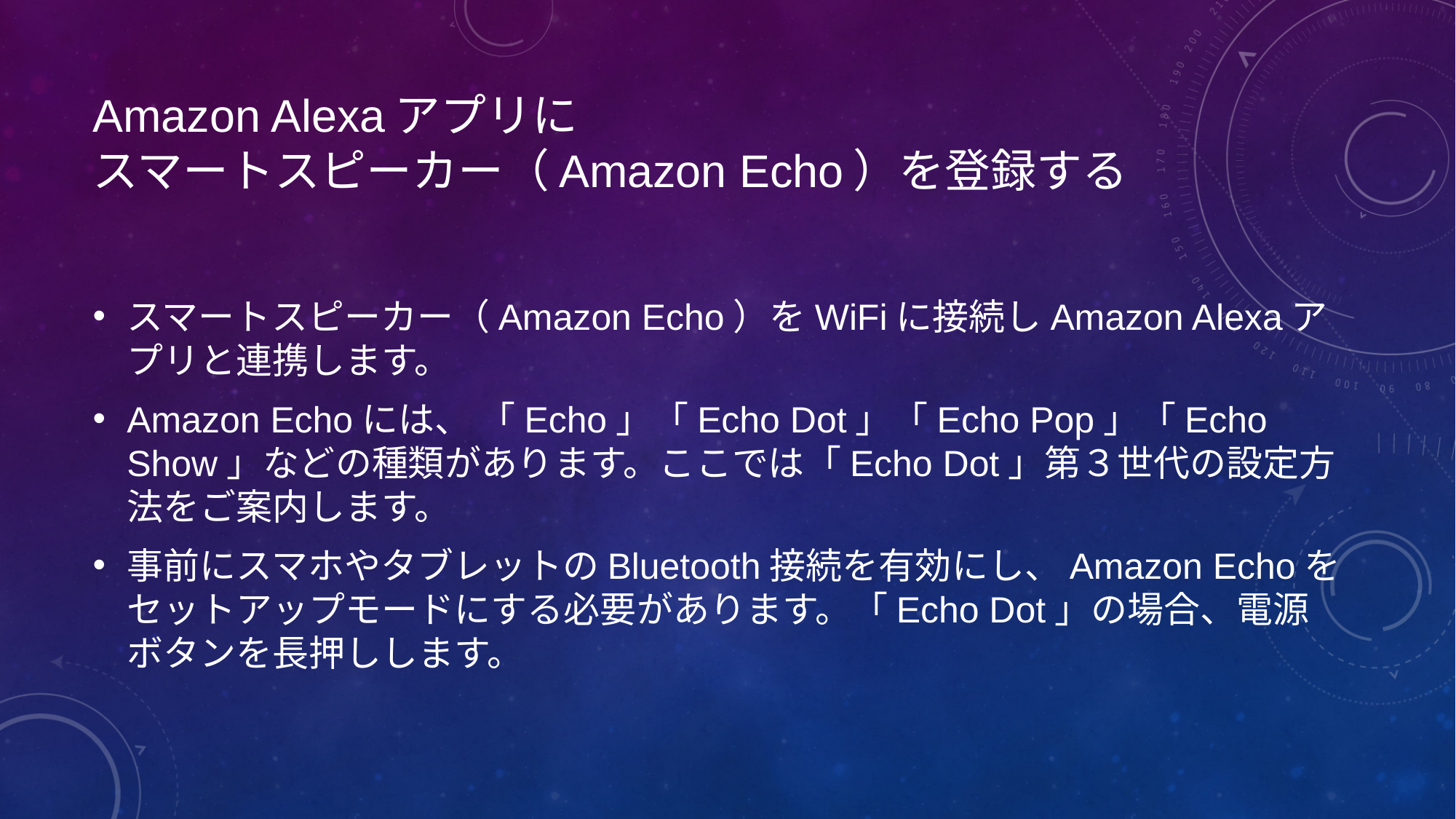

# Amazon Alexaアプリに スマートスピーカー（Amazon Echo）を登録する
スマートスピーカー（Amazon Echo）をWiFiに接続しAmazon Alexaアプリと連携します。
Amazon Echoには、 「Echo」「Echo Dot」「Echo Pop」「Echo Show」などの種類があります。ここでは「Echo Dot」第３世代の設定方法をご案内します。
事前にスマホやタブレットのBluetooth接続を有効にし、Amazon Echoをセットアップモードにする必要があります。「Echo Dot」の場合、電源ボタンを長押しします。